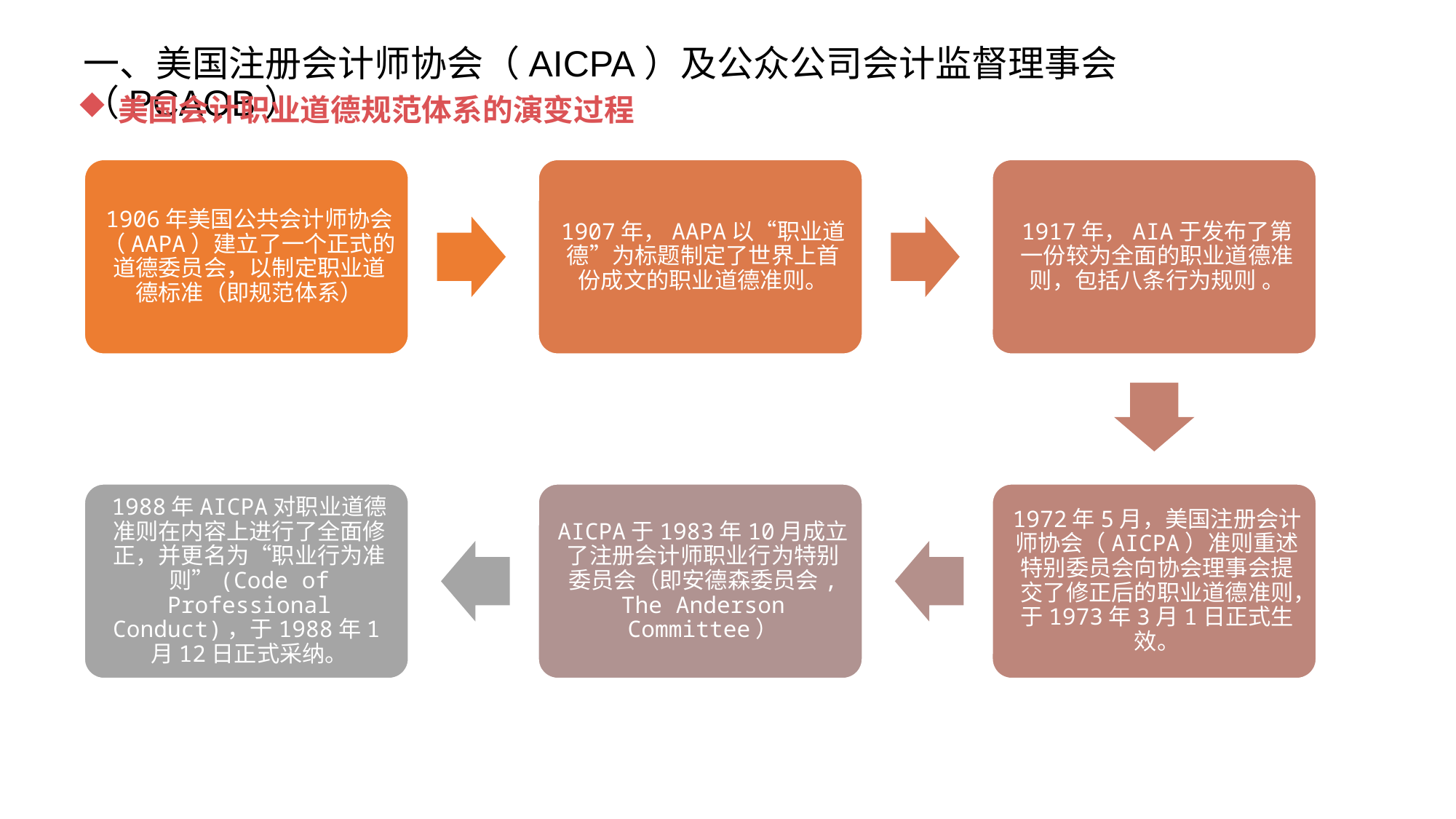

一、美国注册会计师协会（AICPA）及公众公司会计监督理事会（PCAOB）
美国会计职业道德规范体系的演变过程
1906年美国公共会计师协会（AAPA）建立了一个正式的道德委员会，以制定职业道德标准（即规范体系）

1907年，AAPA以“职业道德”为标题制定了世界上首份成文的职业道德准则。

1917年，AIA于发布了第一份较为全面的职业道德准则，包括八条行为规则 。

1972年5月，美国注册会计师协会（AICPA）准则重述特别委员会向协会理事会提交了修正后的职业道德准则，于1973年3月1日正式生效。

AICPA于1983年10月成立了注册会计师职业行为特别委员会（即安德森委员会, The Anderson Committee）

1988年AICPA对职业道德准则在内容上进行了全面修正，并更名为“职业行为准则”(Code of Professional Conduct)，于1988年1月12日正式采纳。